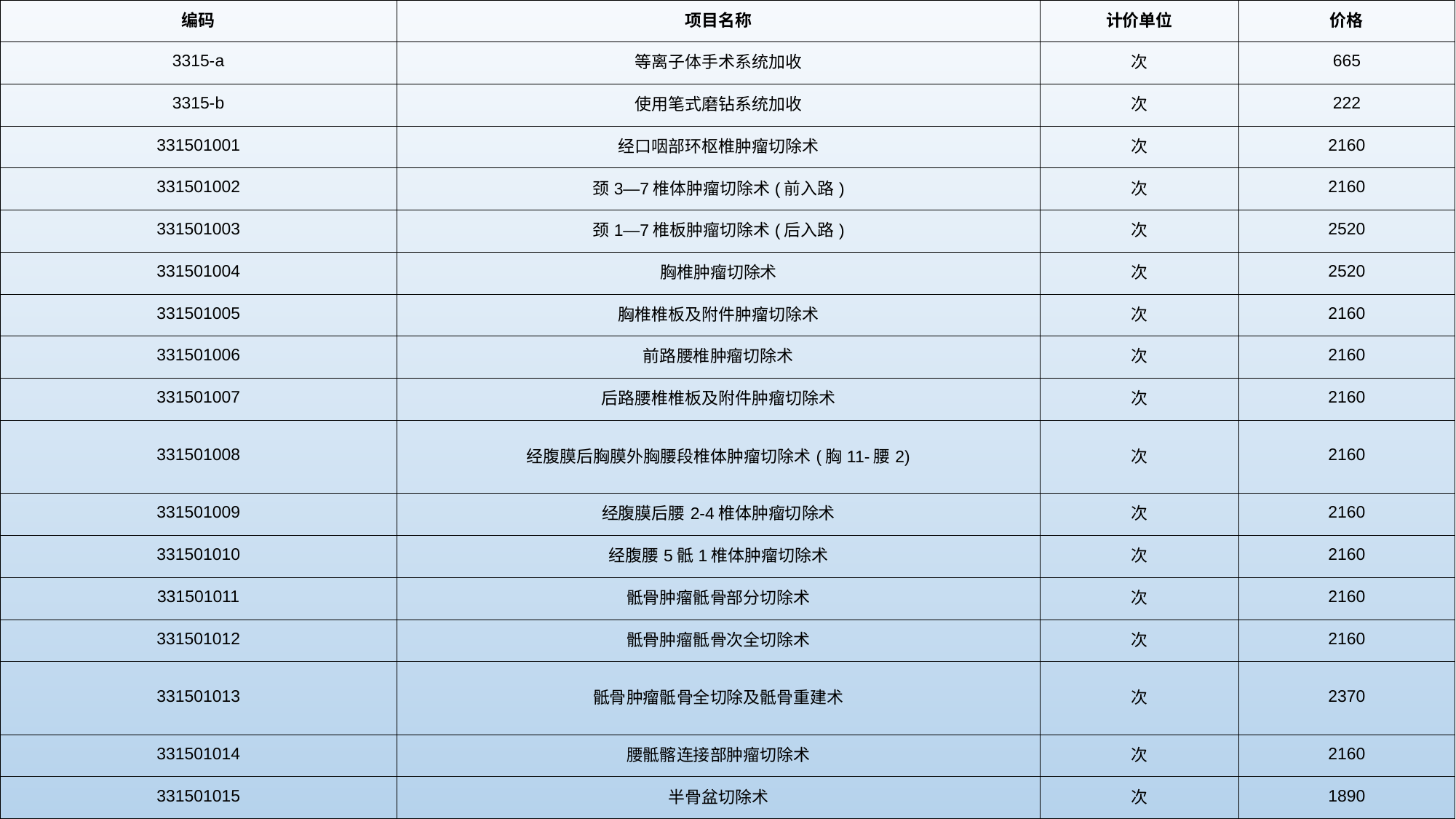

| 编码 | 项目名称 | 计价单位 | 价格 |
| --- | --- | --- | --- |
| 3315-a | 等离子体手术系统加收 | 次 | 665 |
| 3315-b | 使用笔式磨钻系统加收 | 次 | 222 |
| 331501001 | 经口咽部环枢椎肿瘤切除术 | 次 | 2160 |
| 331501002 | 颈3—7椎体肿瘤切除术(前入路) | 次 | 2160 |
| 331501003 | 颈1—7椎板肿瘤切除术(后入路) | 次 | 2520 |
| 331501004 | 胸椎肿瘤切除术 | 次 | 2520 |
| 331501005 | 胸椎椎板及附件肿瘤切除术 | 次 | 2160 |
| 331501006 | 前路腰椎肿瘤切除术 | 次 | 2160 |
| 331501007 | 后路腰椎椎板及附件肿瘤切除术 | 次 | 2160 |
| 331501008 | 经腹膜后胸膜外胸腰段椎体肿瘤切除术(胸11-腰2) | 次 | 2160 |
| 331501009 | 经腹膜后腰2-4椎体肿瘤切除术 | 次 | 2160 |
| 331501010 | 经腹腰5骶1椎体肿瘤切除术 | 次 | 2160 |
| 331501011 | 骶骨肿瘤骶骨部分切除术 | 次 | 2160 |
| 331501012 | 骶骨肿瘤骶骨次全切除术 | 次 | 2160 |
| 331501013 | 骶骨肿瘤骶骨全切除及骶骨重建术 | 次 | 2370 |
| 331501014 | 腰骶髂连接部肿瘤切除术 | 次 | 2160 |
| 331501015 | 半骨盆切除术 | 次 | 1890 |